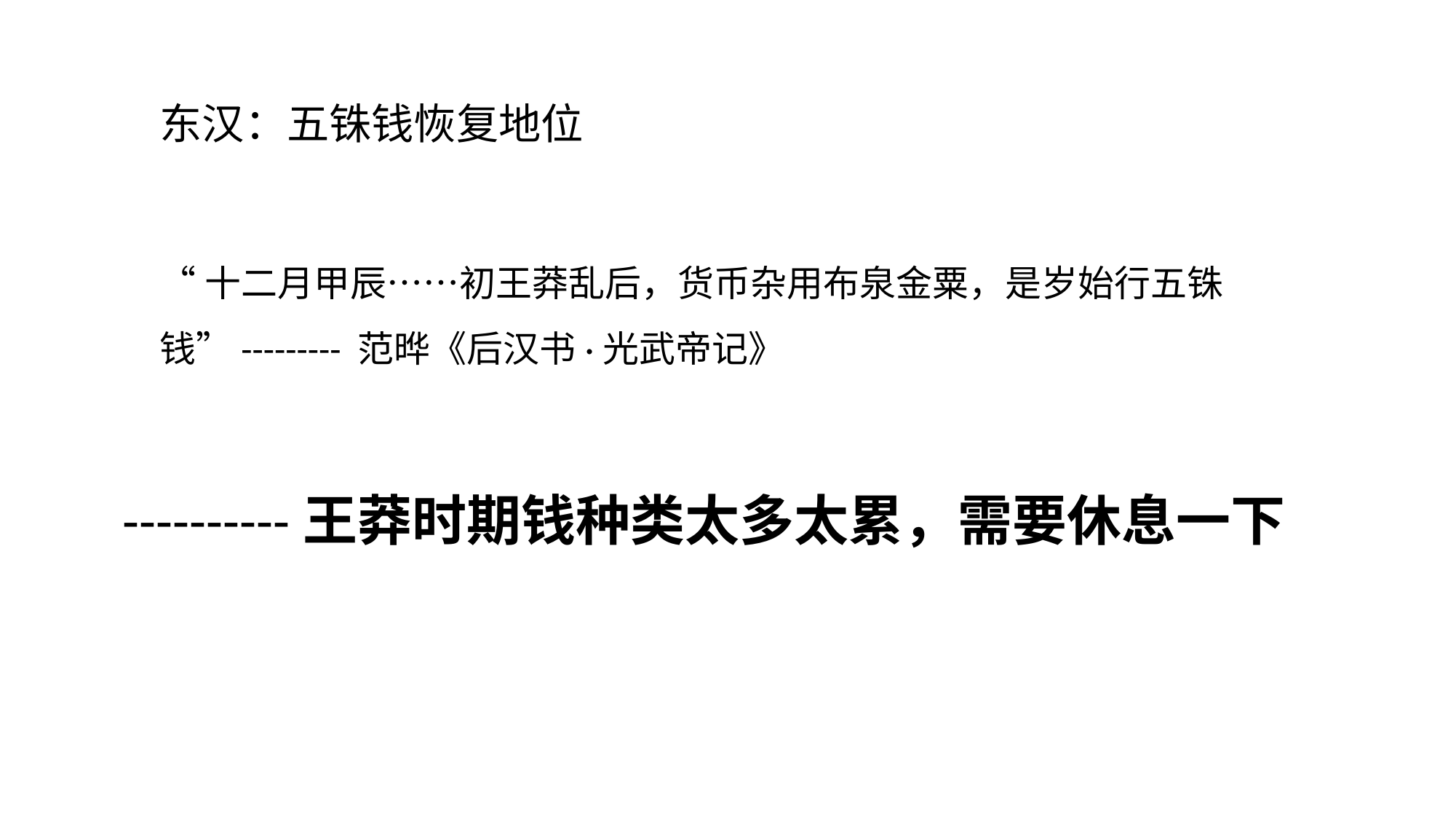

东汉：五铢钱恢复地位
“十二月甲辰……初王莽乱后，货币杂用布泉金粟，是岁始行五铢钱”--------- 范晔《后汉书·光武帝记》
----------王莽时期钱种类太多太累，需要休息一下